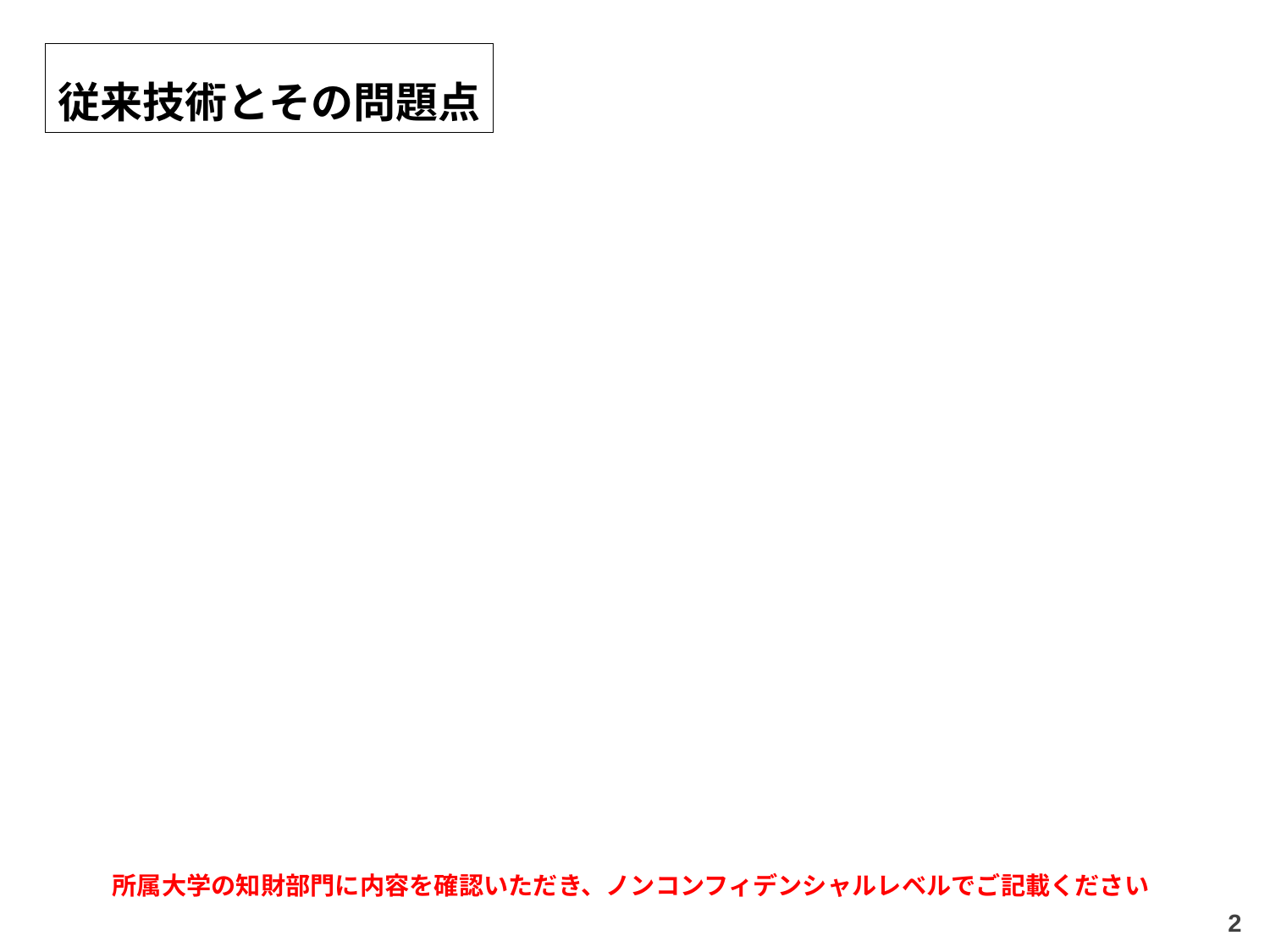

従来技術とその問題点
所属大学の知財部門に内容を確認いただき、ノンコンフィデンシャルレベルでご記載ください
2